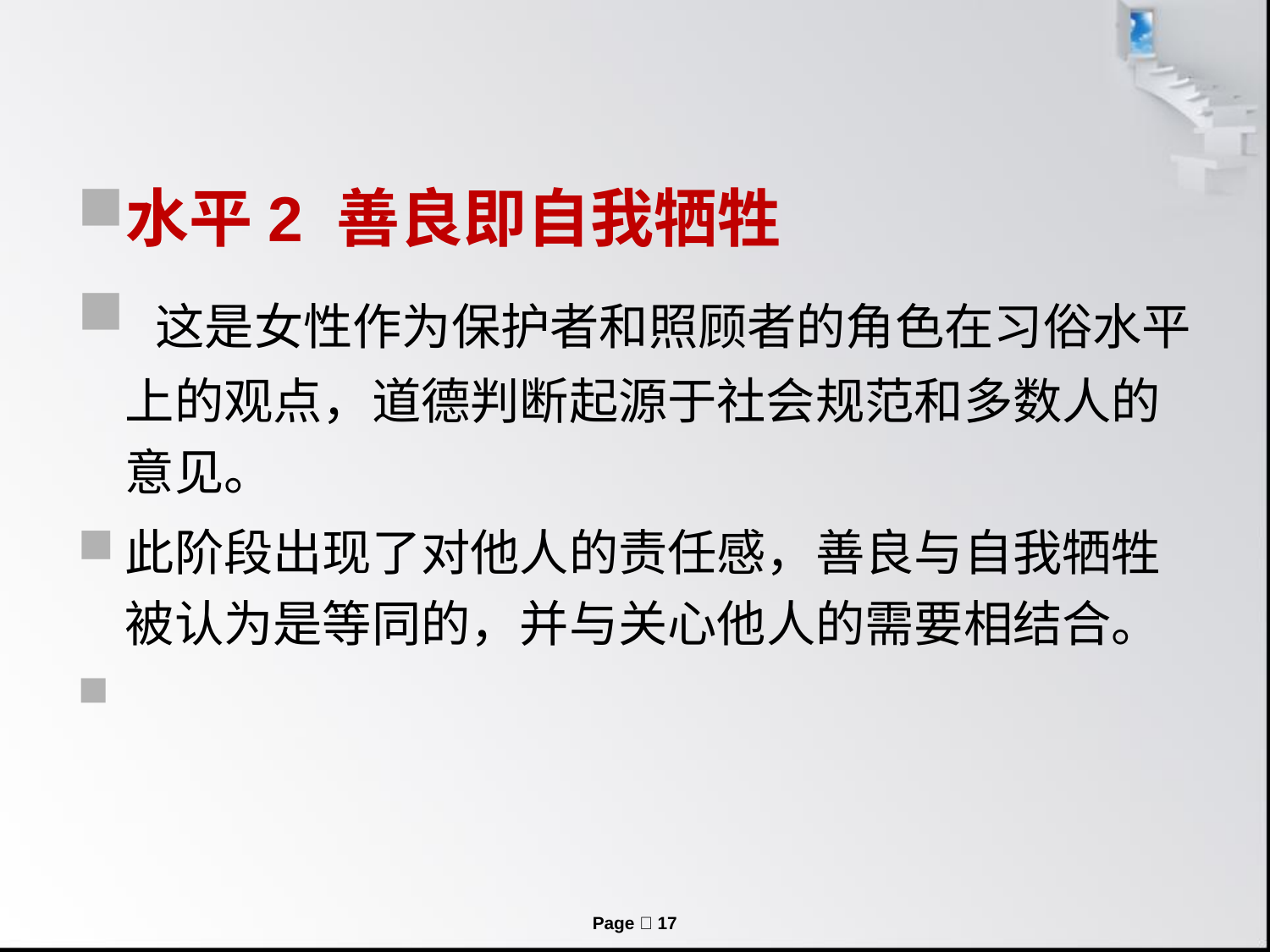

#
水平2 善良即自我牺牲
 这是女性作为保护者和照顾者的角色在习俗水平上的观点，道德判断起源于社会规范和多数人的意见。
此阶段出现了对他人的责任感，善良与自我牺牲被认为是等同的，并与关心他人的需要相结合。